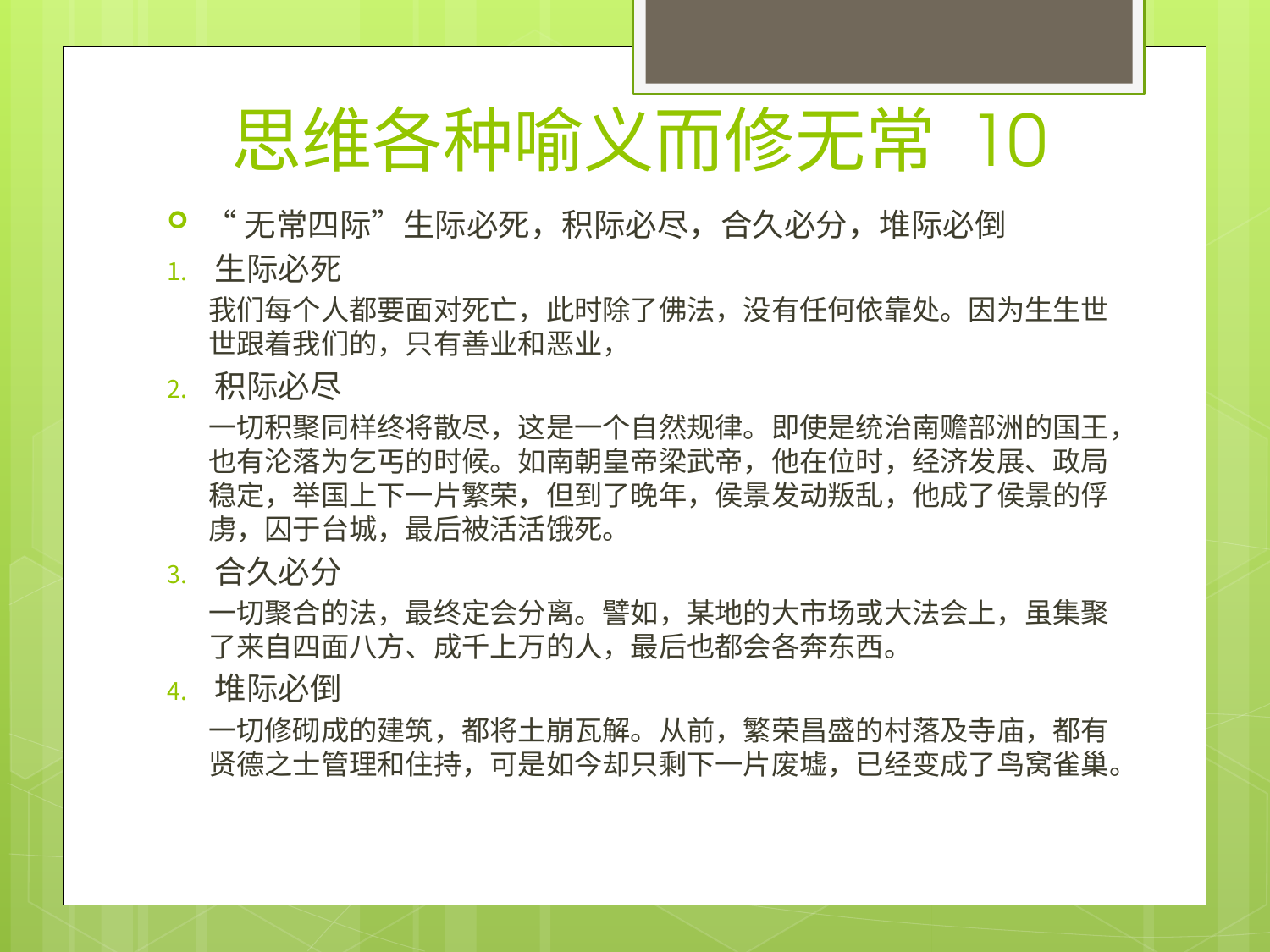

# 思维各种喻义而修无常 10
“无常四际”生际必死，积际必尽，合久必分，堆际必倒
生际必死
我们每个人都要面对死亡，此时除了佛法，没有任何依靠处。因为生生世世跟着我们的，只有善业和恶业，
积际必尽
一切积聚同样终将散尽，这是一个自然规律。即使是统治南赡部洲的国王，也有沦落为乞丐的时候。如南朝皇帝梁武帝，他在位时，经济发展、政局稳定，举国上下一片繁荣，但到了晚年，侯景发动叛乱，他成了侯景的俘虏，囚于台城，最后被活活饿死。
合久必分
一切聚合的法，最终定会分离。譬如，某地的大市场或大法会上，虽集聚了来自四面八方、成千上万的人，最后也都会各奔东西。
堆际必倒
一切修砌成的建筑，都将土崩瓦解。从前，繁荣昌盛的村落及寺庙，都有贤德之士管理和住持，可是如今却只剩下一片废墟，已经变成了鸟窝雀巢。